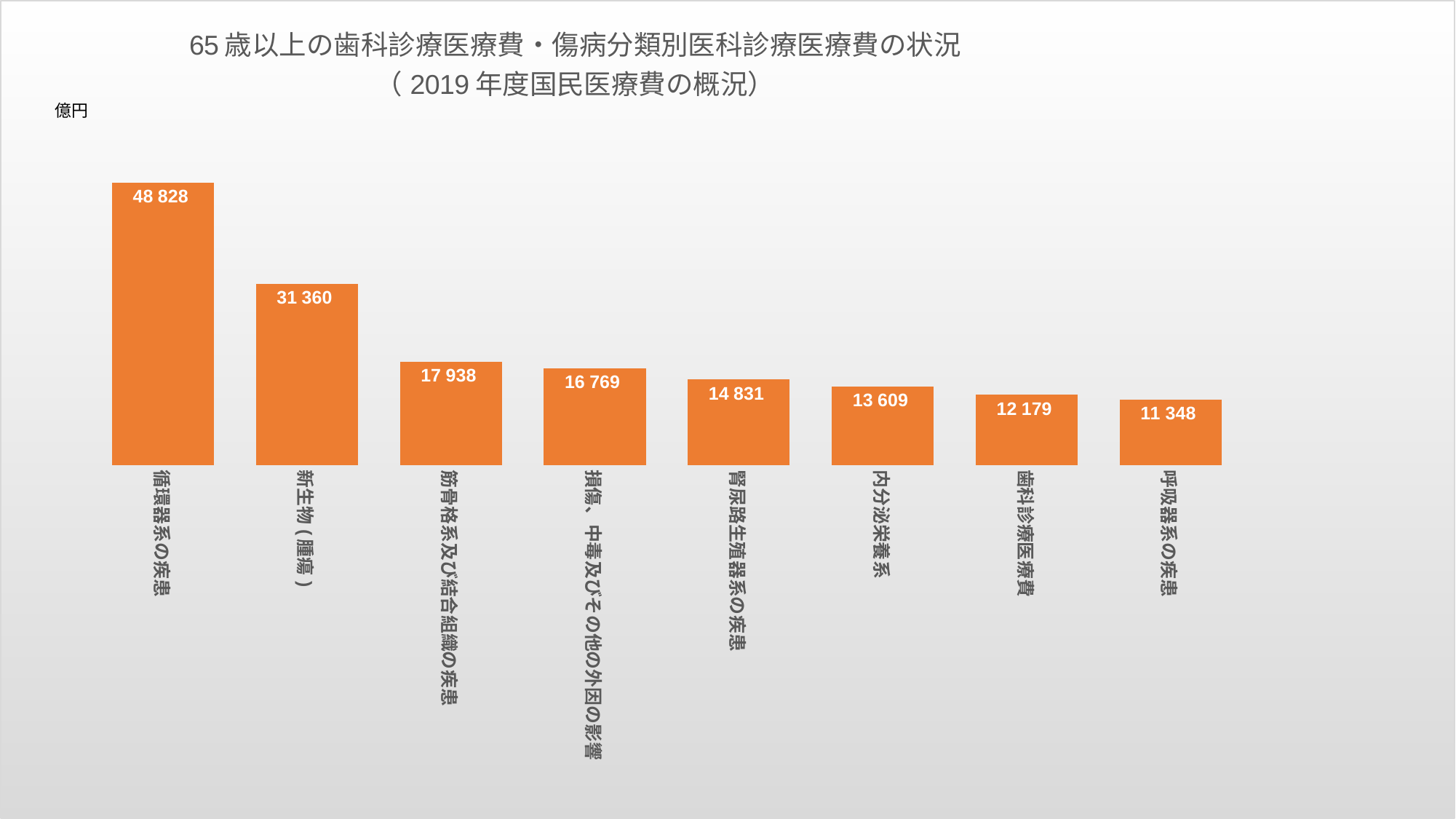

### Chart: 65歳以上の歯科診療医療費・傷病分類別医科診療医療費の状況
（2019年度国民医療費の概況）

| Category |  |
|---|---|
| 循環器系の疾患 | 48828.0 |
| 新生物(腫瘍) | 31360.0 |
| 筋骨格系及び結合組織の疾患 | 17938.0 |
| 損傷、中毒及びその他の外因の影響 | 16769.0 |
| 腎尿路生殖器系の疾患 | 14831.0 |
| 内分泌栄養系 | 13609.0 |
| 歯科診療医療費 | 12179.0 |
| 呼吸器系の疾患 | 11348.0 |
#